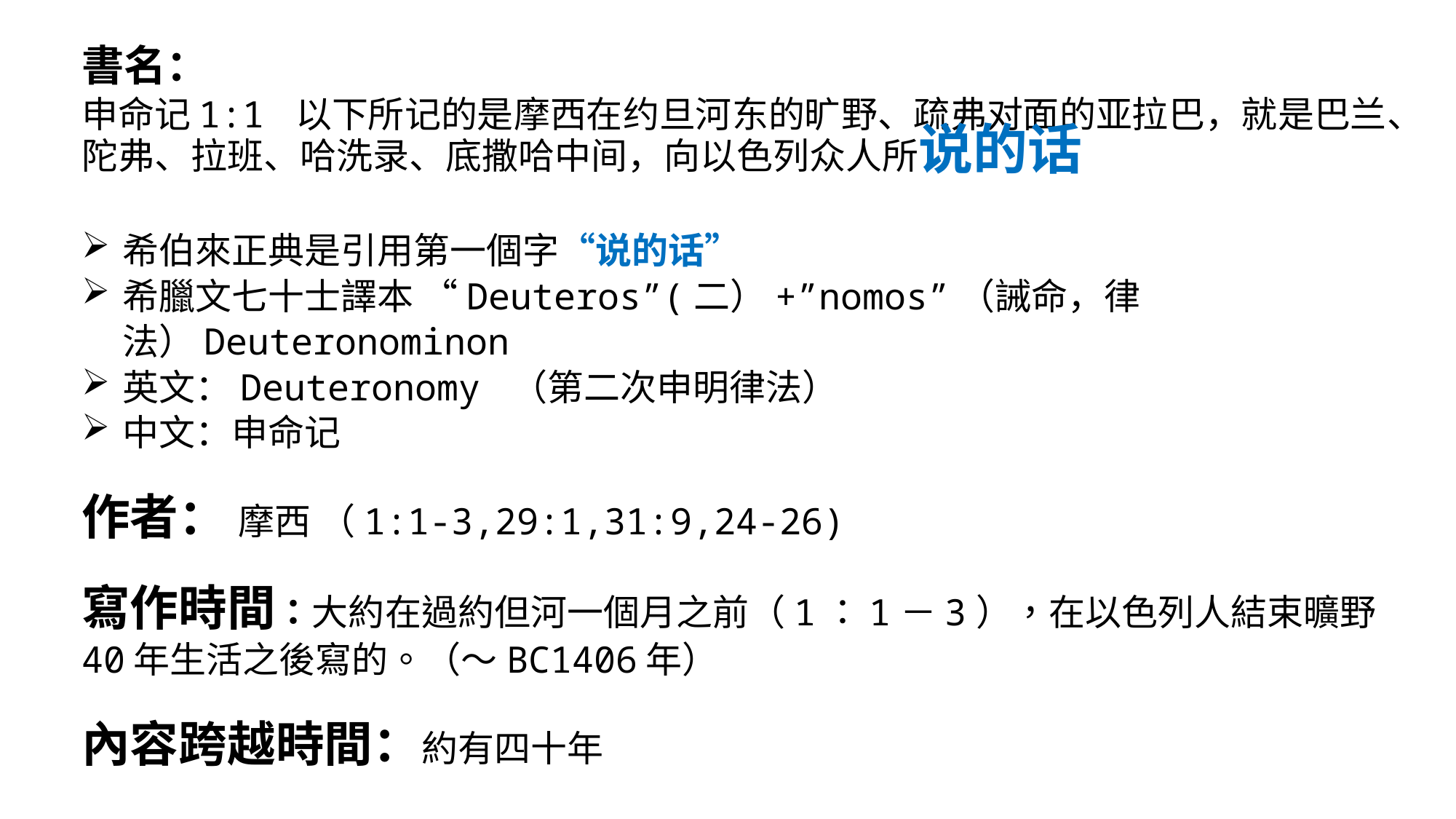

書名：
申命记‬1:1 以下所记的是摩西在约旦河东的旷野、疏弗对面的亚拉巴，就是巴兰、陀弗、拉班、哈洗录、底撒哈中间，向以色列众人所说的话

希伯來正典是引用第一個字“说的话”
希臘文七十士譯本 “Deuteros”(二）+”nomos”（誡命，律法）Deuteronominon
英文：Deuteronomy （第二次申明律法）
中文：申命记

作者： 摩西 （1:1-3,29:1,31:9,24-26)

寫作時間：大約在過約但河一個月之前（1：1－3），在以色列人結束曠野 40年生活之後寫的。（～BC1406年）

內容跨越時間：約有四十年